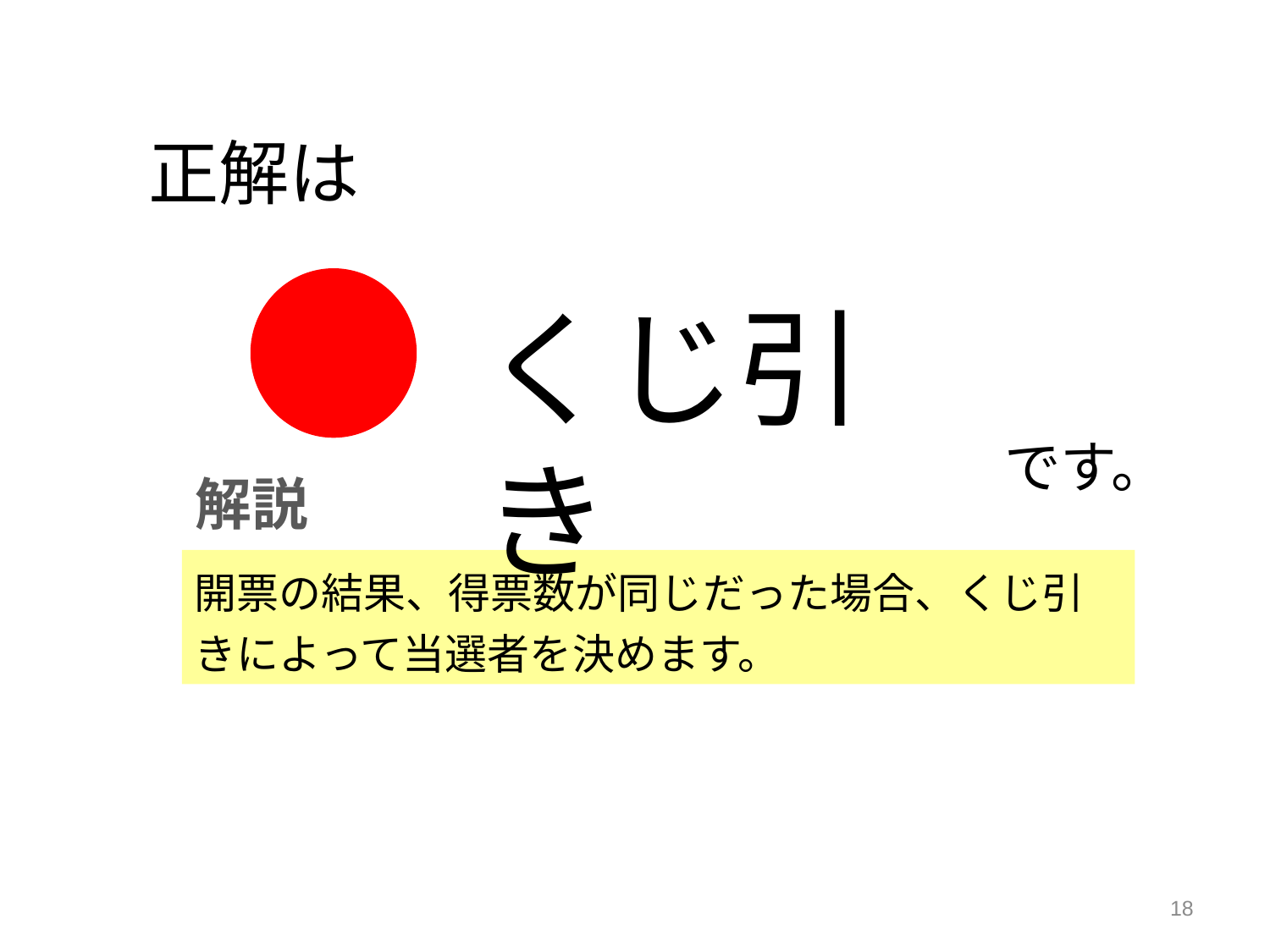

正解は

くじ引き
です。
解説
開票の結果、得票数が同じだった場合、くじ引きによって当選者を決めます。
18